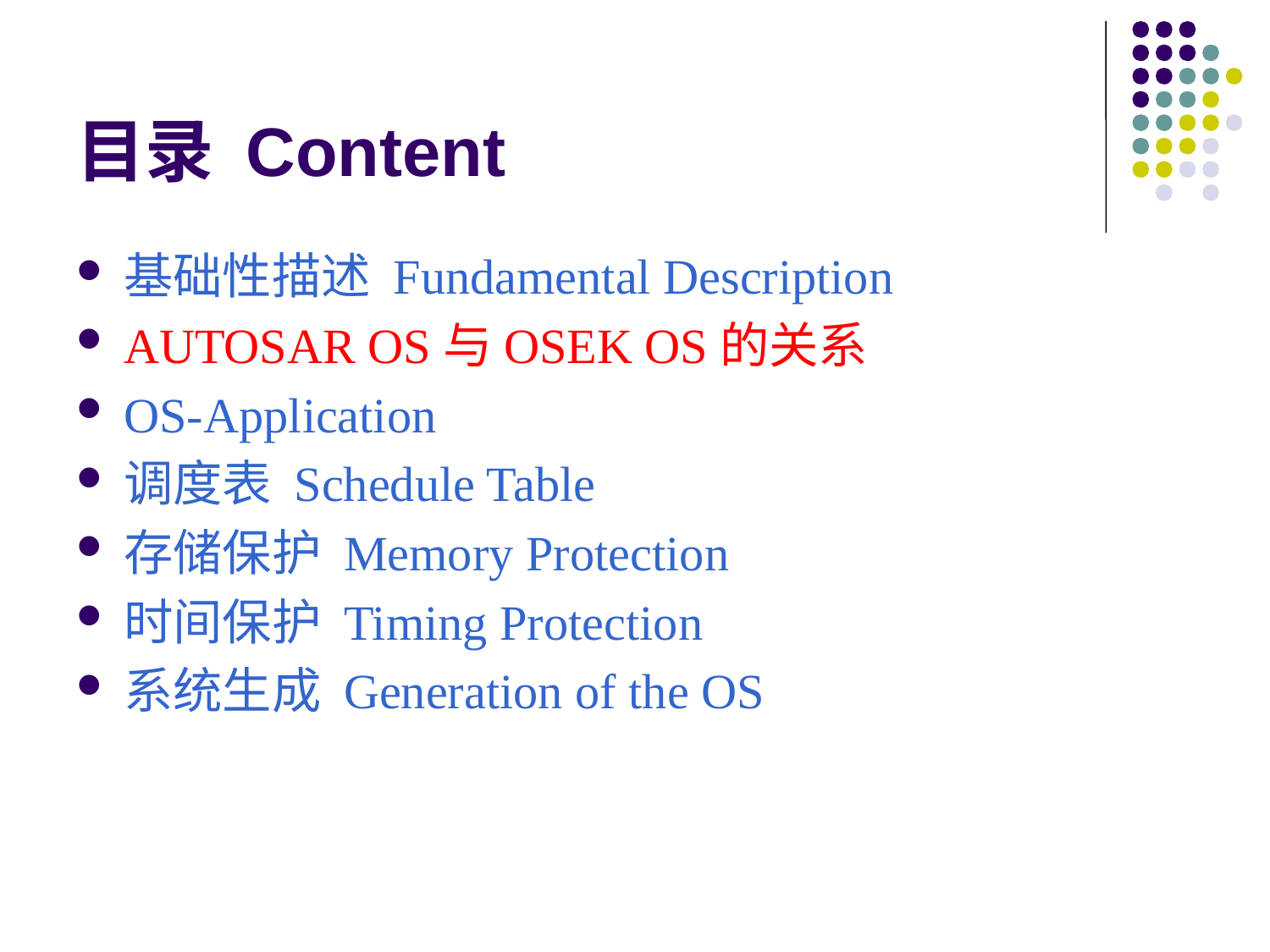

# 目录 Content
基础性描述 Fundamental Description
AUTOSAR OS与OSEK OS的关系
OS-Application
调度表 Schedule Table
存储保护 Memory Protection
时间保护 Timing Protection
系统生成 Generation of the OS